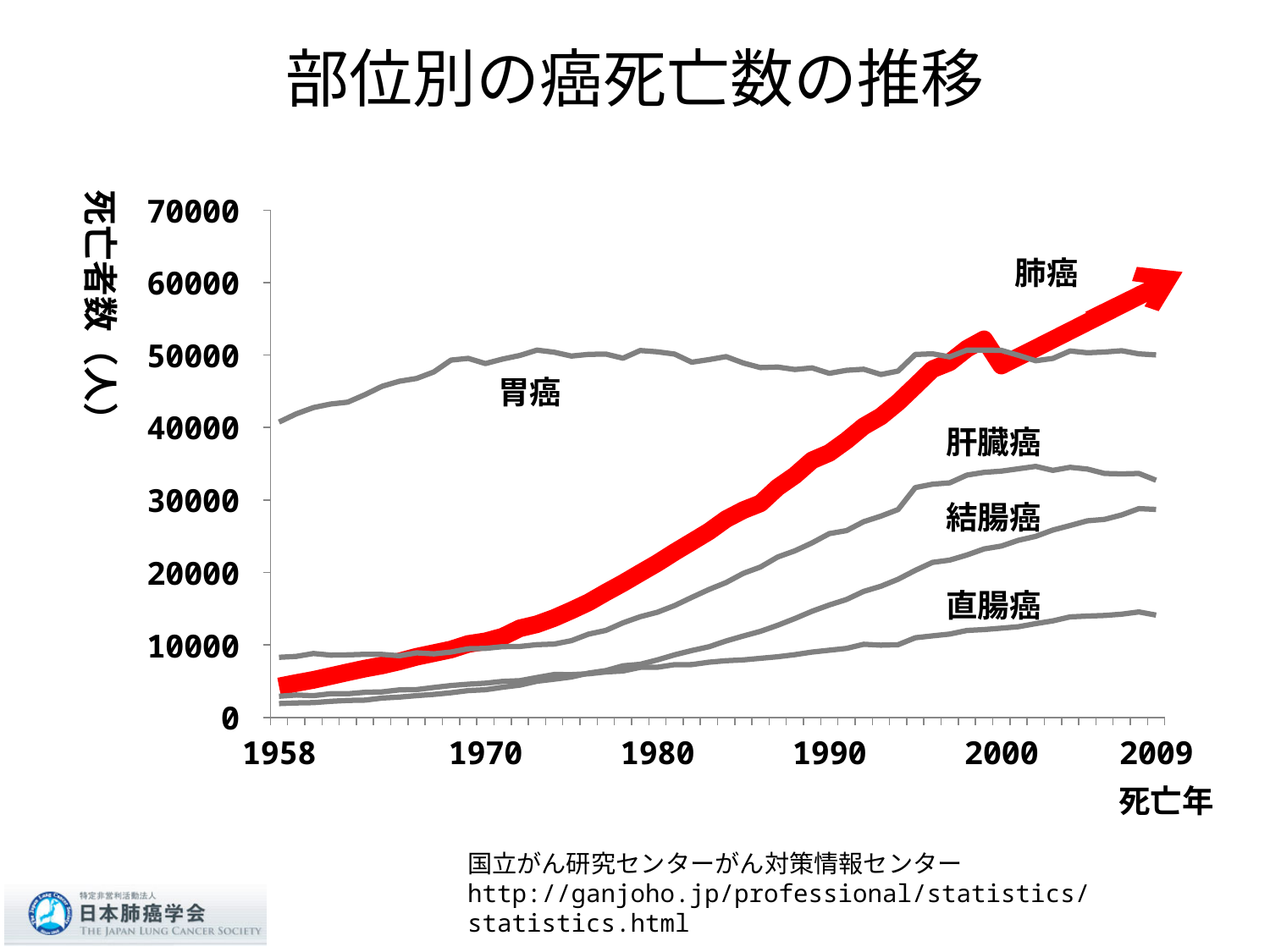

# 部位別の癌死亡数の推移

### Chart

| Category | 肺癌 | 胃癌 | 結腸癌 | 直腸癌 | 肝臓癌 |
|---|---|---|---|---|---|
| 1958 | 4271.0 | 40749.0 | 1905.0 | 2917.0 | 8291.0 |
|  | 4739.0 | 41884.0 | 1998.0 | 3082.0 | 8412.0 |
|  | 5171.0 | 42750.0 | 2039.0 | 2998.0 | 8817.0 |
|  | 5698.0 | 43241.0 | 2214.0 | 3266.0 | 8594.0 |
|  | 6227.0 | 43503.0 | 2343.0 | 3258.0 | 8629.0 |
|  | 6736.0 | 44536.0 | 2382.0 | 3467.0 | 8706.0 |
|  | 7172.0 | 45693.0 | 2670.0 | 3521.0 | 8691.0 |
|  | 7725.0 | 46385.0 | 2804.0 | 3796.0 | 8503.0 |
|  | 8365.0 | 46772.0 | 3003.0 | 3840.0 | 8907.0 |
|  | 8862.0 | 47665.0 | 3174.0 | 4124.0 | 8769.0 |
|  | 9365.0 | 49300.0 | 3399.0 | 4394.0 | 9012.0 |
|  | 10133.0 | 49538.0 | 3702.0 | 4582.0 | 9472.0 |
| 1970 | 10489.0 | 48823.0 | 3818.0 | 4717.0 | 9516.0 |
|  | 11129.0 | 49445.0 | 4161.0 | 4966.0 | 9761.0 |
|  | 12290.0 | 49943.0 | 4449.0 | 5066.0 | 9788.0 |
|  | 12856.0 | 50678.0 | 4991.0 | 5506.0 | 10032.0 |
|  | 13716.0 | 50390.0 | 5269.0 | 5917.0 | 10116.0 |
|  | 14759.0 | 49857.0 | 5573.0 | 5904.0 | 10588.0 |
|  | 15869.0 | 50092.0 | 6115.0 | 6018.0 | 11492.0 |
|  | 17235.0 | 50132.0 | 6460.0 | 6273.0 | 11999.0 |
|  | 18530.0 | 49564.0 | 7116.0 | 6402.0 | 13051.0 |
|  | 19923.0 | 50620.0 | 7325.0 | 6908.0 | 13886.0 |
| 1980 | 21294.0 | 50443.0 | 7932.0 | 6917.0 | 14510.0 |
|  | 22799.0 | 50134.0 | 8630.0 | 7279.0 | 15425.0 |
|  | 24216.0 | 49013.0 | 9223.0 | 7284.0 | 16557.0 |
|  | 25651.0 | 49366.0 | 9746.0 | 7618.0 | 17646.0 |
|  | 27356.0 | 49785.0 | 10546.0 | 7820.0 | 18607.0 |
|  | 28590.0 | 48902.0 | 11225.0 | 7934.0 | 19871.0 |
|  | 29535.0 | 48266.0 | 11878.0 | 8152.0 | 20746.0 |
|  | 31729.0 | 48340.0 | 12708.0 | 8368.0 | 22129.0 |
|  | 33388.0 | 48004.0 | 13640.0 | 8659.0 | 22985.0 |
|  | 35477.0 | 48225.0 | 14645.0 | 9018.0 | 24079.0 |
| 1990 | 36486.0 | 47471.0 | 15509.0 | 9270.0 | 25352.0 |
|  | 38199.0 | 47896.0 | 16267.0 | 9516.0 | 25768.0 |
|  | 40163.0 | 48041.0 | 17382.0 | 10090.0 | 26999.0 |
|  | 41527.0 | 47311.0 | 18098.0 | 9963.0 | 27765.0 |
|  | 43476.0 | 47791.0 | 19063.0 | 10025.0 | 28677.0 |
|  | 45745.0 | 50076.0 | 20286.0 | 10988.0 | 31707.0 |
|  | 48041.0 | 50165.0 | 21382.0 | 11248.0 | 32175.0 |
|  | 48994.0 | 49739.0 | 21700.0 | 11494.0 | 32359.0 |
|  | 50871.0 | 50680.0 | 22401.0 | 11996.0 | 33433.0 |
|  | 52177.0 | 50676.0 | 23245.0 | 12118.0 | 33816.0 |
| 2000 | 48540.6840882695 | 50650.0 | 23637.0 | 12311.0 | 33981.0 |
|  | 49738.618453393814 | 49958.0 | 24436.0 | 12511.0 | 34311.0 |
|  | 50936.55281851821 | 49213.0 | 24973.0 | 12937.0 | 34637.0 |
|  | 52134.487183642595 | 49535.0 | 25850.0 | 13320.0 | 34089.0 |
|  | 53332.421548766986 | 50562.0 | 26472.0 | 13867.0 | 34510.0 |
|  | 54530.35591389141 | 50311.0 | 27121.0 | 13976.0 | 34268.0 |
|  | 55728.290279015666 | 50415.0 | 27317.0 | 14064.0 | 33662.0 |
|  | 56926.2246441401 | 50597.0 | 27933.0 | 14239.0 | 33599.0 |
|  | 58124.15900926451 | 50160.0 | 28804.0 | 14550.0 | 33665.0 |
| 2009 | 59322.09337438891 | 50017.0 | 28692.0 | 14108.0 | 32725.0 |
死亡者数（人）
肺癌
胃癌
肝臓癌
結腸癌
直腸癌
死亡年
国立がん研究センターがん対策情報センター
http://ganjoho.jp/professional/statistics/statistics.html